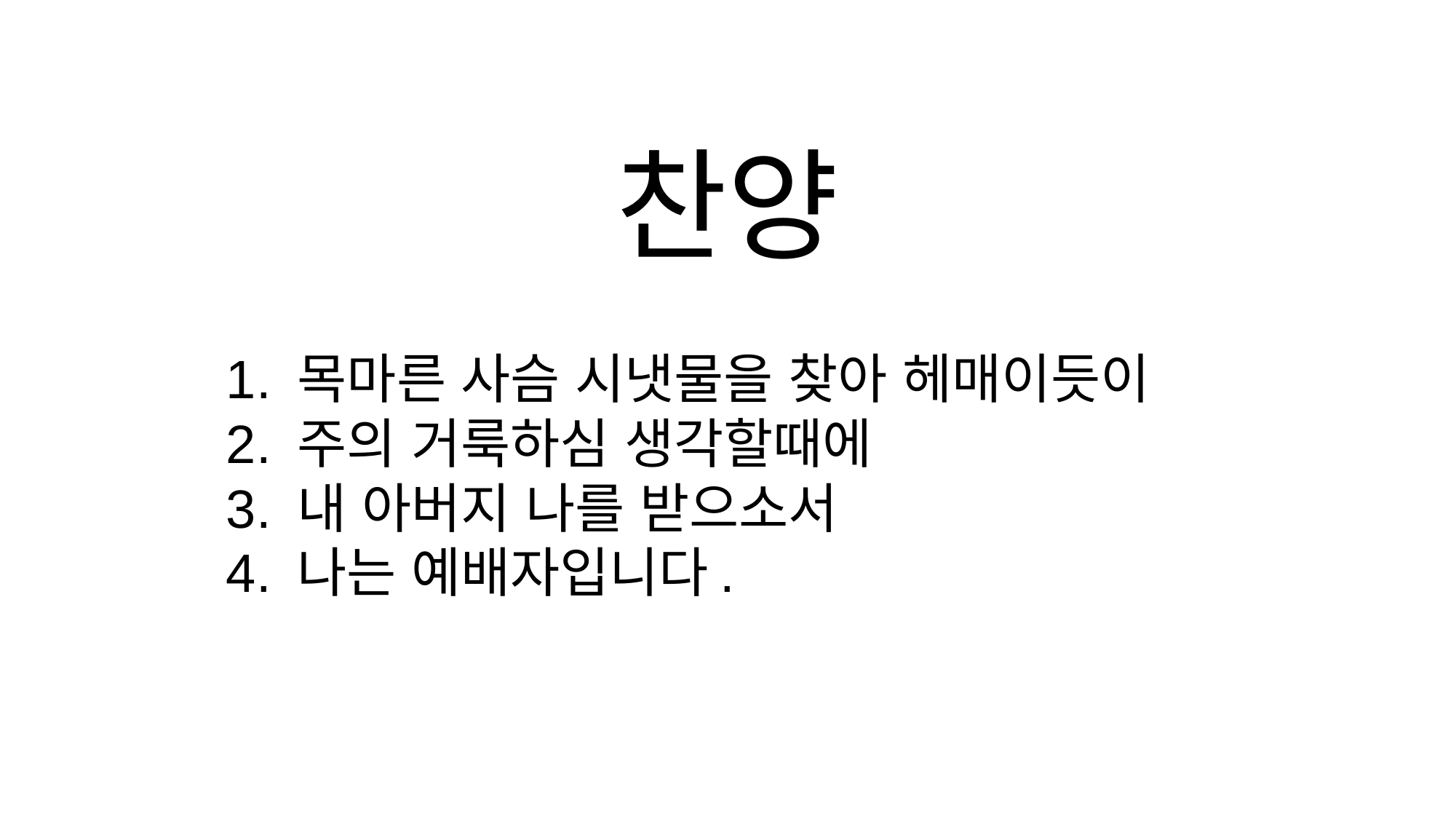

# 찬양
1. 목마른 사슴 시냇물을 찾아 헤매이듯이
2. 주의 거룩하심 생각할때에
3. 내 아버지 나를 받으소서
4. 나는 예배자입니다.